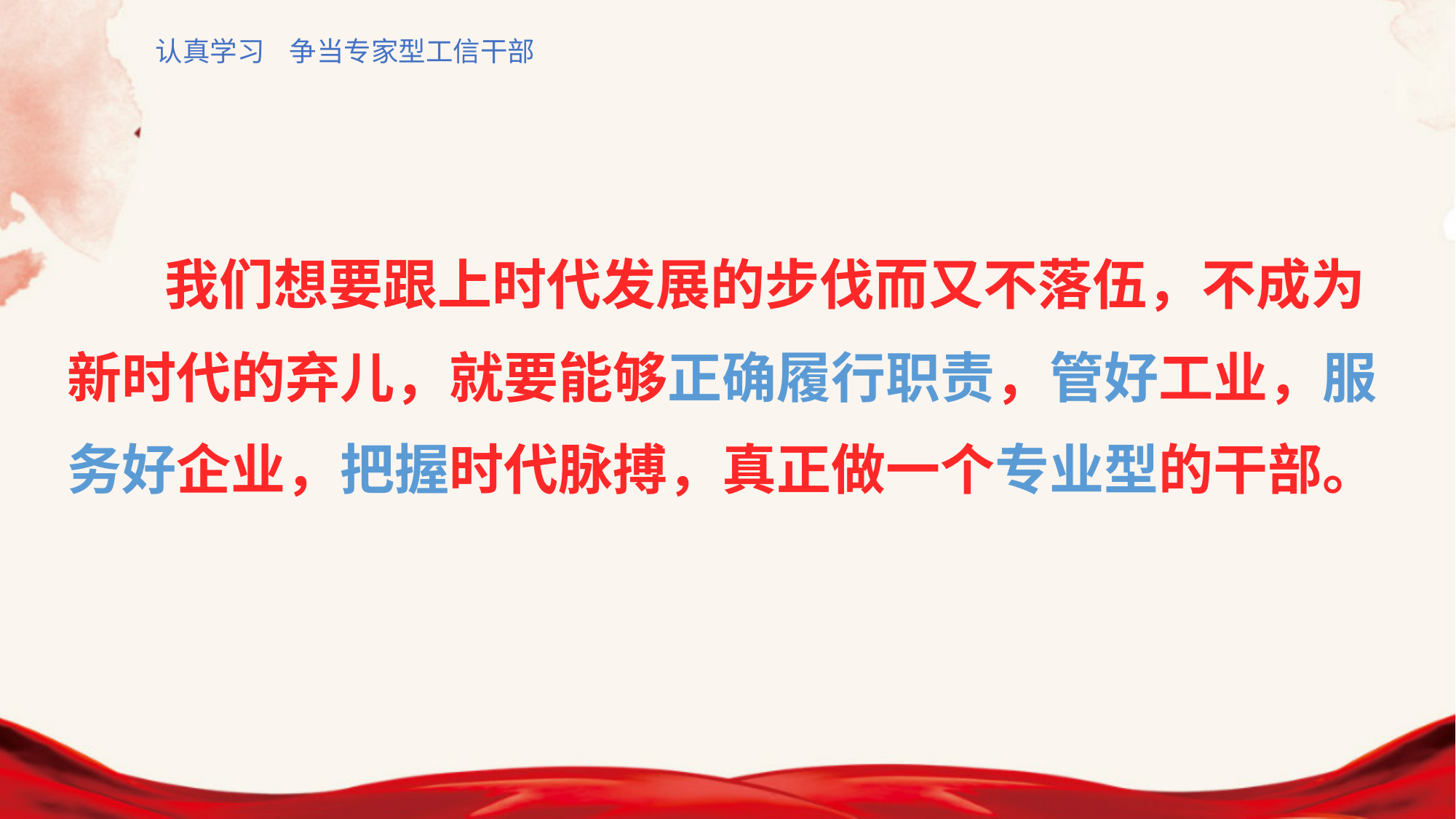

认真学习    争当专家型工信干部
      我们想要跟上时代发展的步伐而又不落伍，不成为新时代的弃儿，就要能够正确履行职责，管好工业，服务好企业，把握时代脉搏，真正做一个专业型的干部。